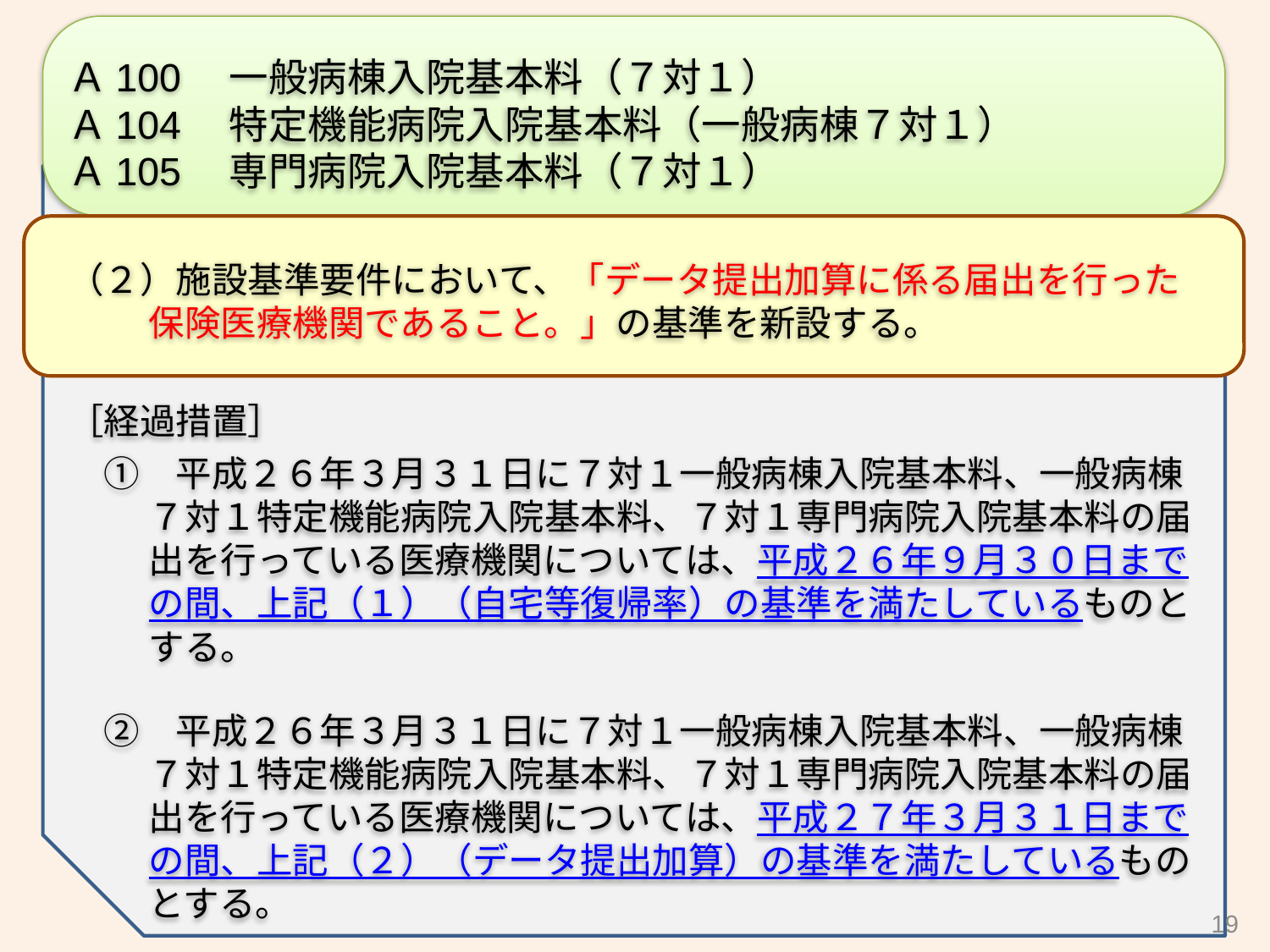

Ａ100　一般病棟入院基本料（７対１）
Ａ104　特定機能病院入院基本料（一般病棟７対１）
Ａ105　専門病院入院基本料（７対１）

（２）施設基準要件において、「データ提出加算に係る届出を行った保険医療機関であること。」の基準を新設する。

［経過措置］
　①　平成２６年３月３１日に７対１一般病棟入院基本料、一般病棟７対１特定機能病院入院基本料、７対１専門病院入院基本料の届出を行っている医療機関については、平成２６年９月３０日までの間、上記（１）（自宅等復帰率）の基準を満たしているものとする。

　②　平成２６年３月３１日に７対１一般病棟入院基本料、一般病棟７対１特定機能病院入院基本料、７対１専門病院入院基本料の届出を行っている医療機関については、平成２７年３月３１日までの間、上記（２）（データ提出加算）の基準を満たしているものとする。

19